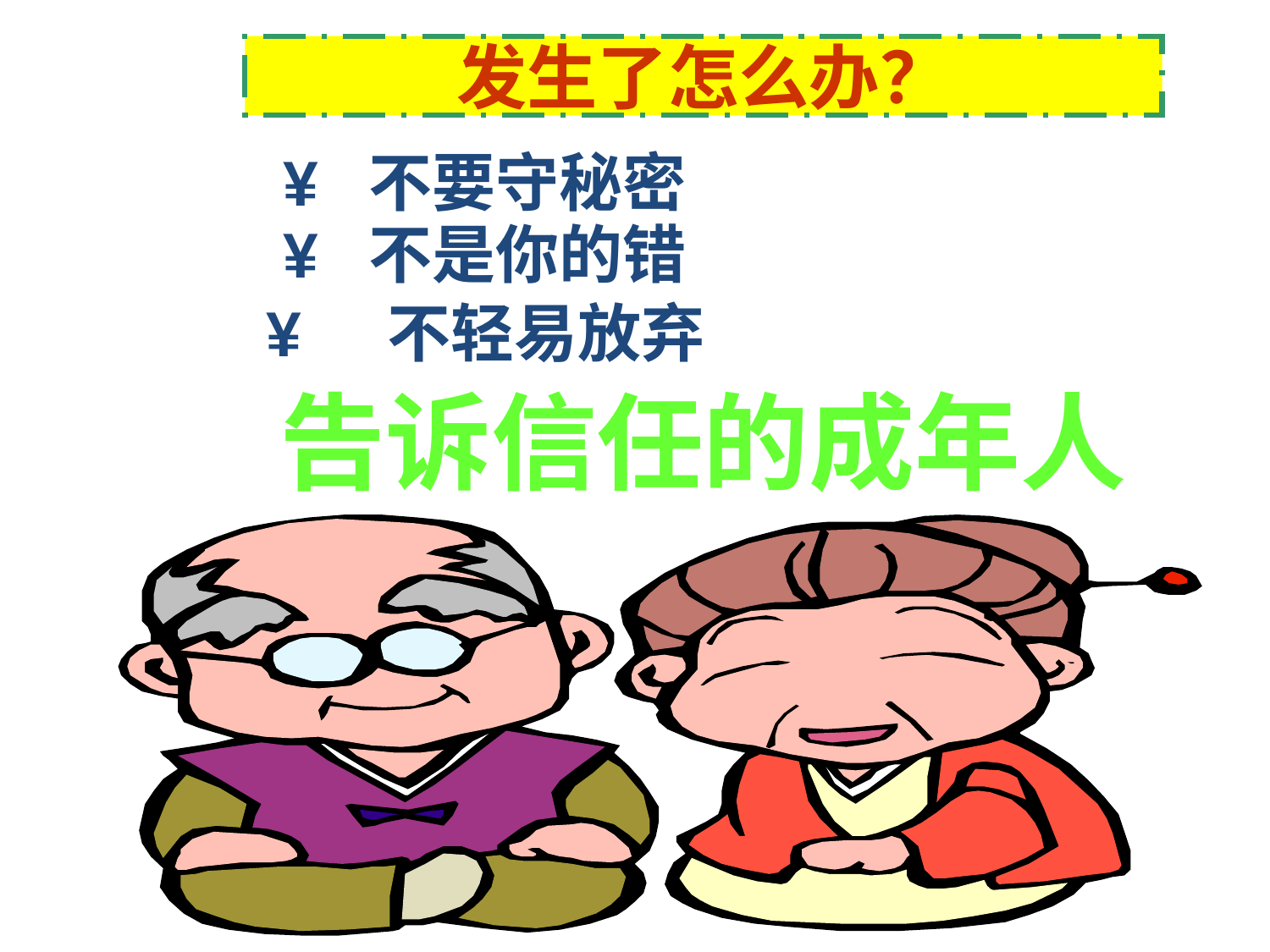

发生了怎么办？
¥  不要守秘密
¥  不是你的错
¥    不轻易放弃
告诉信任的成年人